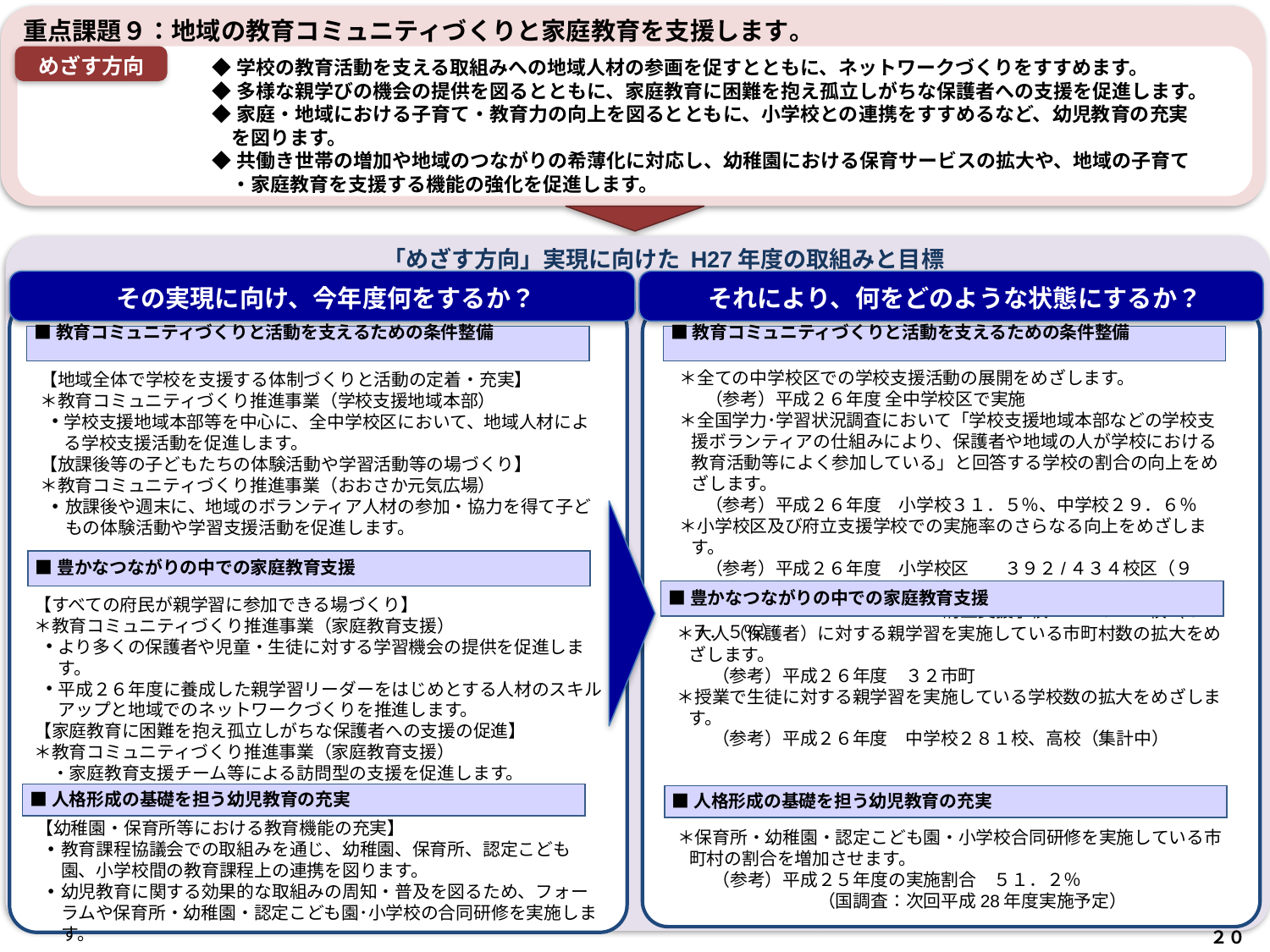

重点課題９：地域の教育コミュニティづくりと家庭教育を支援します。
めざす方向
◆学校の教育活動を支える取組みへの地域人材の参画を促すとともに、ネットワークづくりをすすめます。
◆多様な親学びの機会の提供を図るとともに、家庭教育に困難を抱え孤立しがちな保護者への支援を促進します。
◆家庭・地域における子育て・教育力の向上を図るとともに、小学校との連携をすすめるなど、幼児教育の充実
　を図ります。
◆共働き世帯の増加や地域のつながりの希薄化に対応し、幼稚園における保育サービスの拡大や、地域の子育て
　・家庭教育を支援する機能の強化を促進します。

　　 「めざす方向」実現に向けた H27年度の取組みと目標
その実現に向け、今年度何をするか？
それにより、何をどのような状態にするか？

■教育コミュニティづくりと活動を支えるための条件整備
■教育コミュニティづくりと活動を支えるための条件整備
＊全ての中学校区での学校支援活動の展開をめざします。
 　（参考）平成２６年度 全中学校区で実施
＊全国学力･学習状況調査において「学校支援地域本部などの学校支援ボランティアの仕組みにより、保護者や地域の人が学校における教育活動等によく参加している」と回答する学校の割合の向上をめざします。
 　（参考）平成２６年度　小学校３１．５％、中学校２９．６％
＊小学校区及び府立支援学校での実施率のさらなる向上をめざします。
 　（参考）平成２６年度　小学校区　　３９２/４３４校区（９０．３％）
　　　　　　　　　　　　　　　府立支援学校　２１/２４校（８７．５％）

【地域全体で学校を支援する体制づくりと活動の定着・充実】
＊教育コミュニティづくり推進事業（学校支援地域本部）
学校支援地域本部等を中心に、全中学校区において、地域人材による学校支援活動を促進します。
【放課後等の子どもたちの体験活動や学習活動等の場づくり】
＊教育コミュニティづくり推進事業（おおさか元気広場）
放課後や週末に、地域のボランティア人材の参加・協力を得て子どもの体験活動や学習支援活動を促進します。
■豊かなつながりの中での家庭教育支援
■豊かなつながりの中での家庭教育支援
【すべての府民が親学習に参加できる場づくり】
＊教育コミュニティづくり推進事業（家庭教育支援）
より多くの保護者や児童・生徒に対する学習機会の提供を促進します。
平成２６年度に養成した親学習リーダーをはじめとする人材のスキルアップと地域でのネットワークづくりを推進します。
【家庭教育に困難を抱え孤立しがちな保護者への支援の促進】
＊教育コミュニティづくり推進事業（家庭教育支援）
　・家庭教育支援チーム等による訪問型の支援を促進します。

＊大人（保護者）に対する親学習を実施している市町村数の拡大をめざします。
　　（参考）平成２６年度　３２市町
＊授業で生徒に対する親学習を実施している学校数の拡大をめざします。
　　（参考）平成２６年度　中学校２８１校、高校（集計中）
■人格形成の基礎を担う幼児教育の充実
■人格形成の基礎を担う幼児教育の充実
【幼稚園・保育所等における教育機能の充実】
教育課程協議会での取組みを通じ、幼稚園、保育所、認定こども園、小学校間の教育課程上の連携を図ります。
幼児教育に関する効果的な取組みの周知・普及を図るため、フォーラムや保育所・幼稚園・認定こども園･小学校の合同研修を実施します。
＊保育所・幼稚園・認定こども園・小学校合同研修を実施している市町村の割合を増加させます。
　　（参考）平成２５年度の実施割合　５１．２％
　　　　　　　　（国調査：次回平成28年度実施予定）
３２
２０